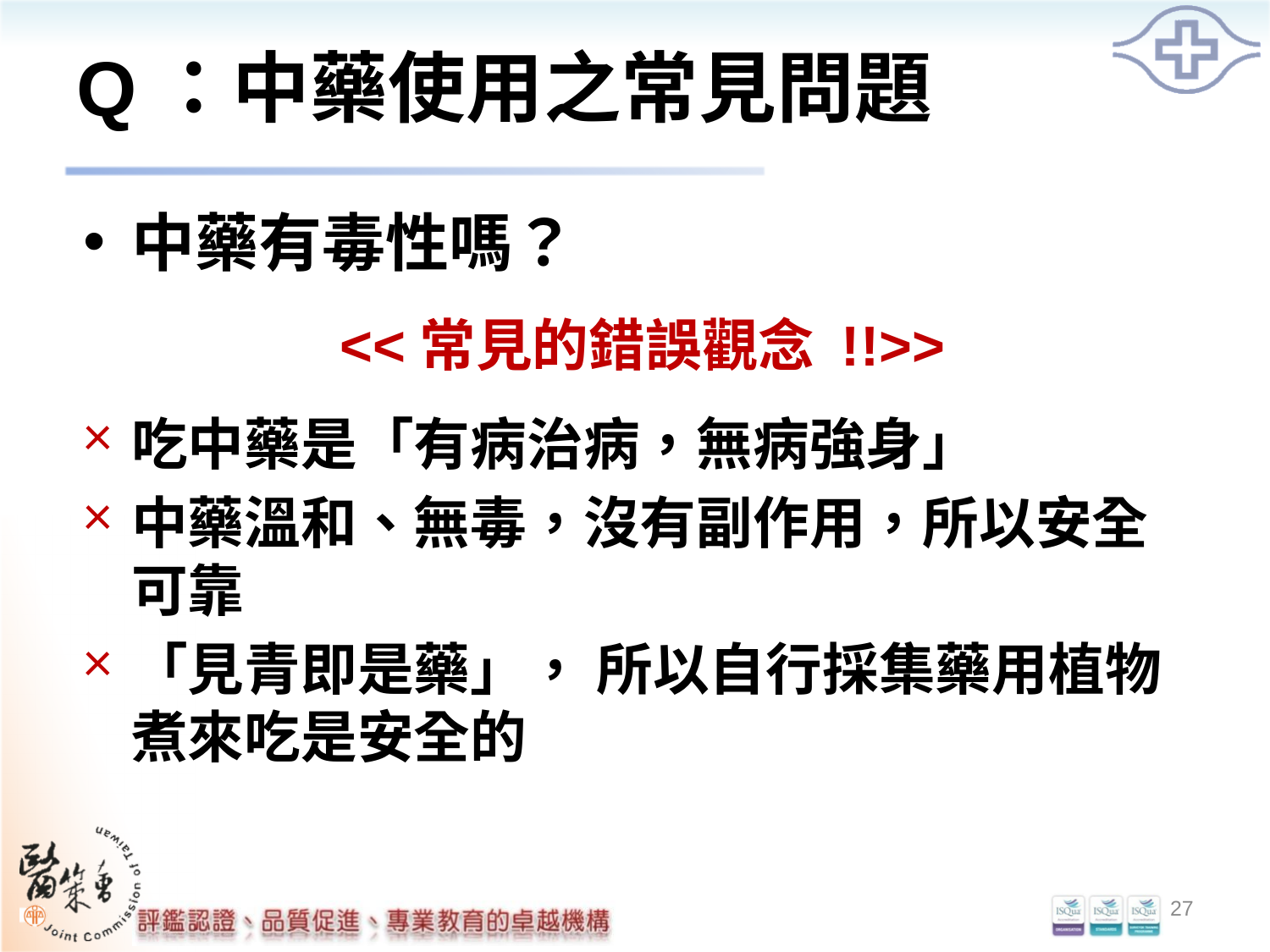

# Q：中藥使用之常見問題
中藥有毒性嗎？

<<常見的錯誤觀念 !!>>

吃中藥是「有病治病，無病強身」
中藥溫和、無毒，沒有副作用，所以安全可靠
「見青即是藥」， 所以自行採集藥用植物煮來吃是安全的

27